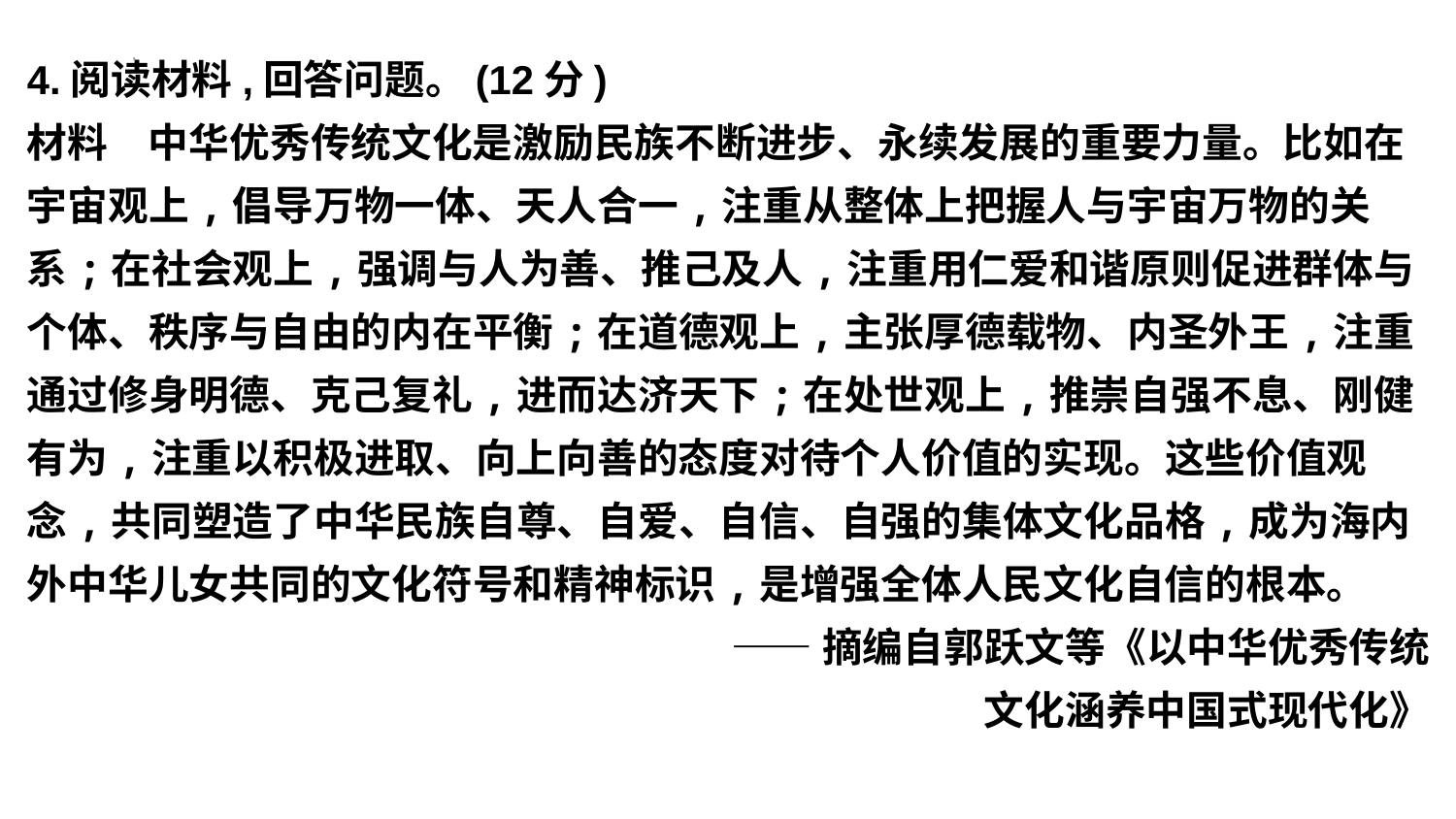

4.阅读材料,回答问题。(12分)
材料　中华优秀传统文化是激励民族不断进步、永续发展的重要力量。比如在宇宙观上,倡导万物一体、天人合一,注重从整体上把握人与宇宙万物的关系;在社会观上,强调与人为善、推己及人,注重用仁爱和谐原则促进群体与个体、秩序与自由的内在平衡;在道德观上,主张厚德载物、内圣外王,注重通过修身明德、克己复礼,进而达济天下;在处世观上,推崇自强不息、刚健有为,注重以积极进取、向上向善的态度对待个人价值的实现。这些价值观念,共同塑造了中华民族自尊、自爱、自信、自强的集体文化品格,成为海内外中华儿女共同的文化符号和精神标识,是增强全体人民文化自信的根本。
——摘编自郭跃文等《以中华优秀传统
文化涵养中国式现代化》